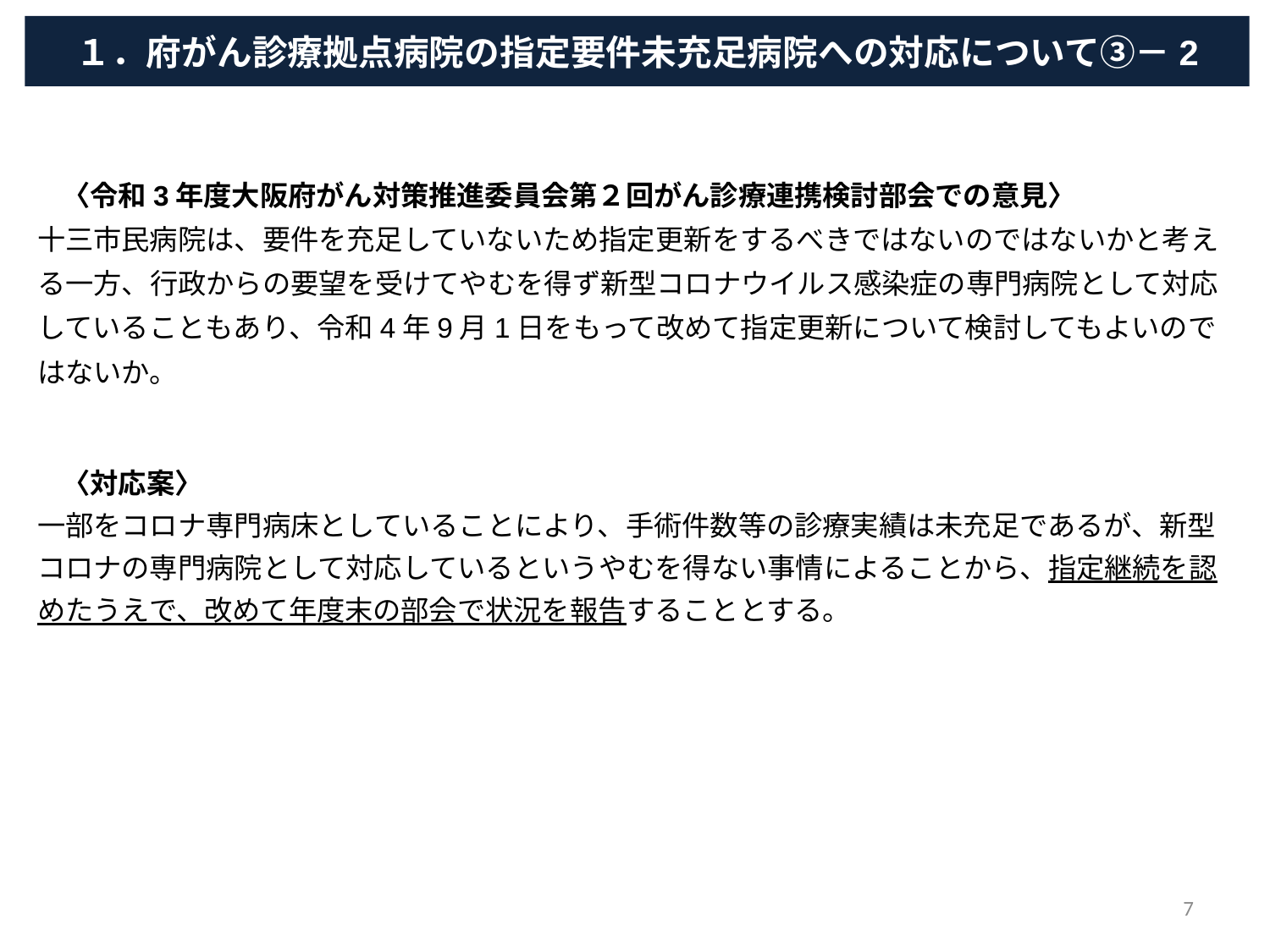

１．府がん診療拠点病院の指定要件未充足病院への対応について③－2
　〈令和3年度大阪府がん対策推進委員会第２回がん診療連携検討部会での意見〉
十三市民病院は、要件を充足していないため指定更新をするべきではないのではないかと考える一方、行政からの要望を受けてやむを得ず新型コロナウイルス感染症の専門病院として対応していることもあり、令和4年9月1日をもって改めて指定更新について検討してもよいのではないか。
　〈対応案〉
一部をコロナ専門病床としていることにより、手術件数等の診療実績は未充足であるが、新型コロナの専門病院として対応しているというやむを得ない事情によることから、指定継続を認めたうえで、改めて年度末の部会で状況を報告することとする。
7